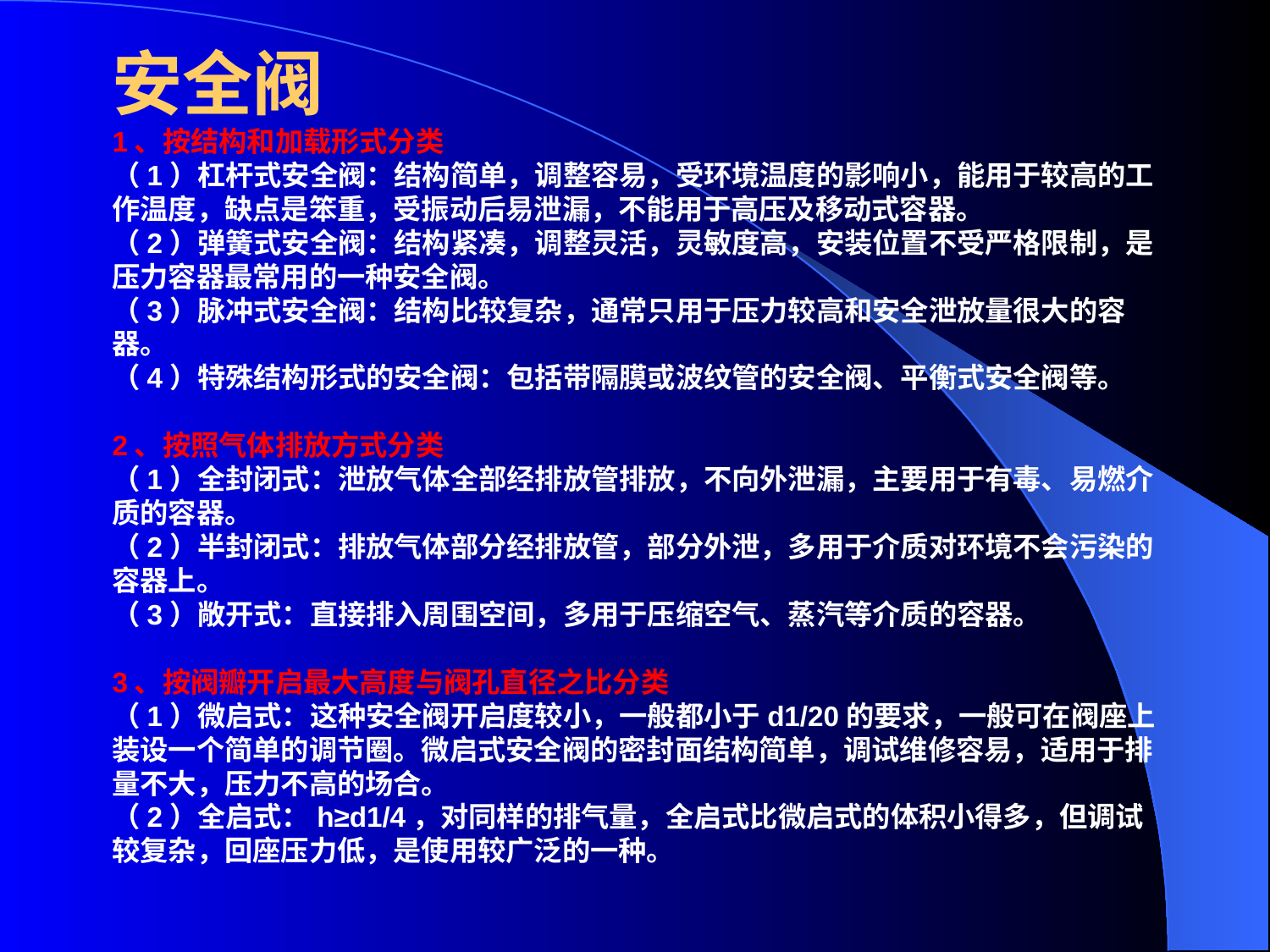

# 安全阀 1、按结构和加载形式分类 （1）杠杆式安全阀：结构简单，调整容易，受环境温度的影响小，能用于较高的工作温度，缺点是笨重，受振动后易泄漏，不能用于高压及移动式容器。 （2）弹簧式安全阀：结构紧凑，调整灵活，灵敏度高，安装位置不受严格限制，是压力容器最常用的一种安全阀。 （3）脉冲式安全阀：结构比较复杂，通常只用于压力较高和安全泄放量很大的容器。 （4）特殊结构形式的安全阀：包括带隔膜或波纹管的安全阀、平衡式安全阀等。 2、按照气体排放方式分类 （1）全封闭式：泄放气体全部经排放管排放，不向外泄漏，主要用于有毒、易燃介质的容器。 （2）半封闭式：排放气体部分经排放管，部分外泄，多用于介质对环境不会污染的容器上。 （3）敞开式：直接排入周围空间，多用于压缩空气、蒸汽等介质的容器。 3、按阀瓣开启最大高度与阀孔直径之比分类 （1）微启式：这种安全阀开启度较小，一般都小于d1/20的要求，一般可在阀座上装设一个简单的调节圈。微启式安全阀的密封面结构简单，调试维修容易，适用于排量不大，压力不高的场合。 （2）全启式：h≥d1/4，对同样的排气量，全启式比微启式的体积小得多，但调试较复杂，回座压力低，是使用较广泛的一种。